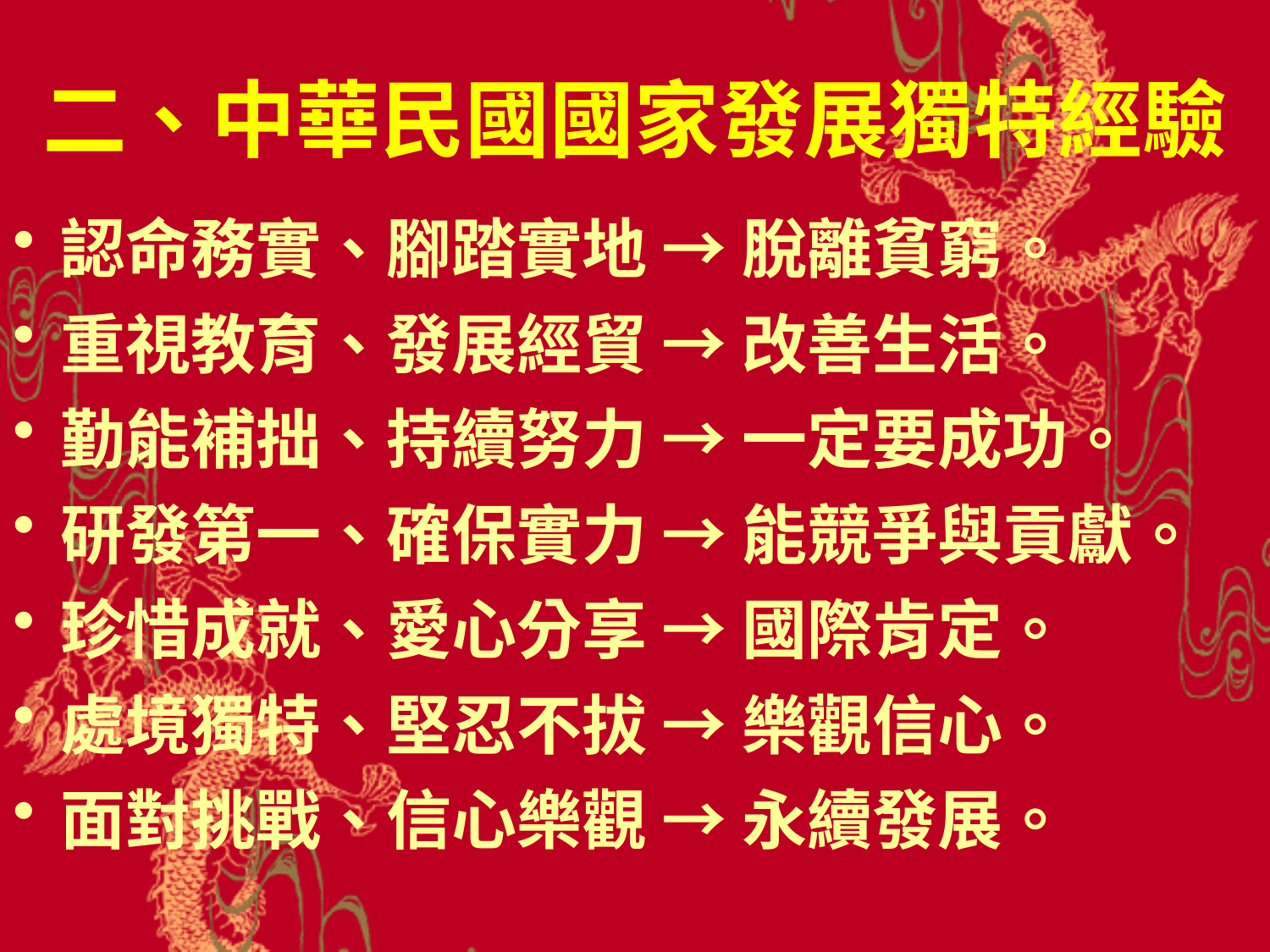

# 二、中華民國國家發展獨特經驗
認命務實、腳踏實地 → 脫離貧窮。
重視教育、發展經貿 → 改善生活。
勤能補拙、持續努力 → 一定要成功。
研發第一、確保實力 → 能競爭與貢獻。
珍惜成就、愛心分享 → 國際肯定。
處境獨特、堅忍不拔 → 樂觀信心。
面對挑戰、信心樂觀 → 永續發展。